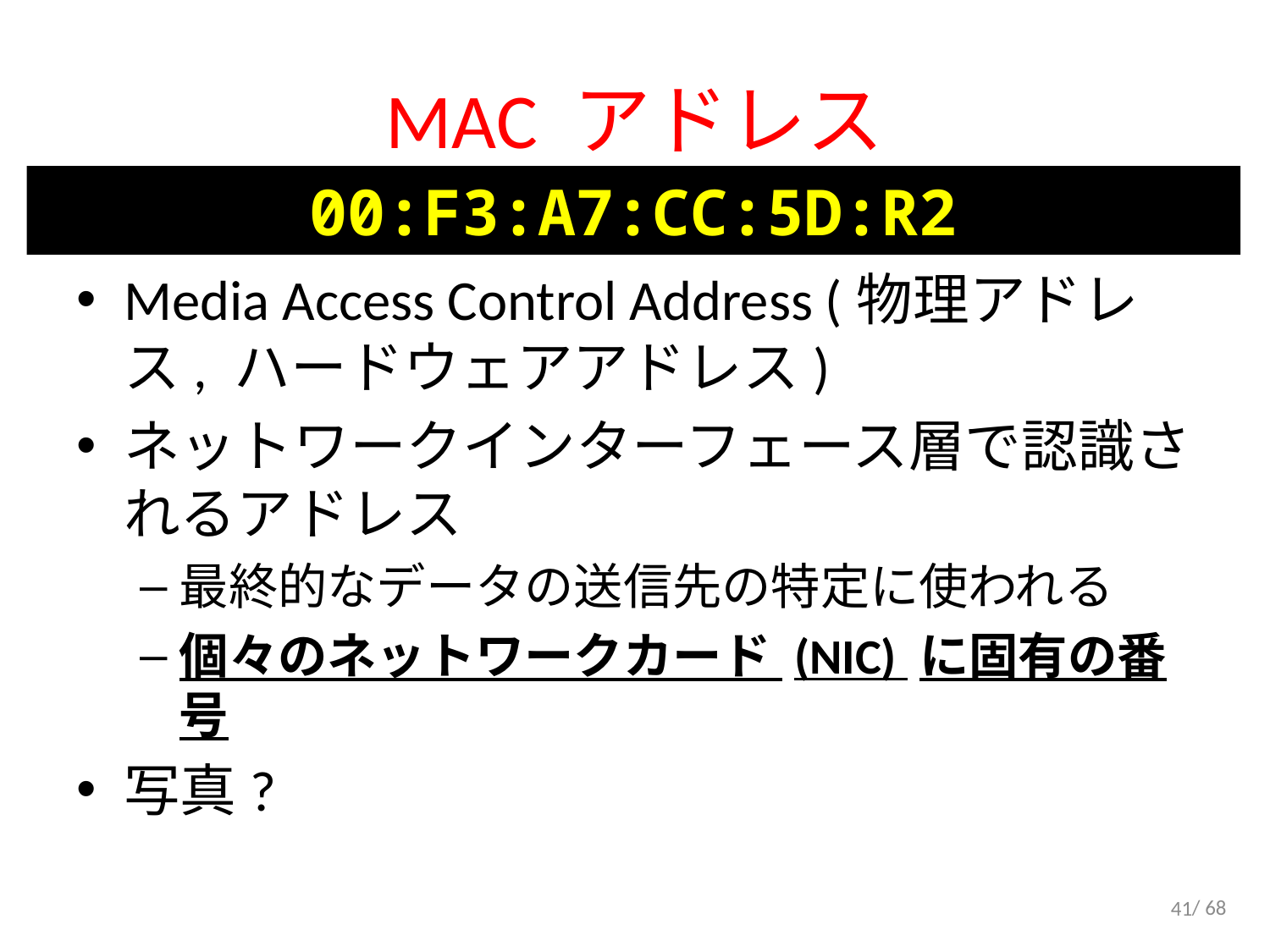

# MAC アドレス
00:F3:A7:CC:5D:R2
Media Access Control Address (物理アドレス, ハードウェアアドレス)
ネットワークインターフェース層で認識されるアドレス
最終的なデータの送信先の特定に使われる
個々のネットワークカード (NIC) に固有の番号
写真?
41